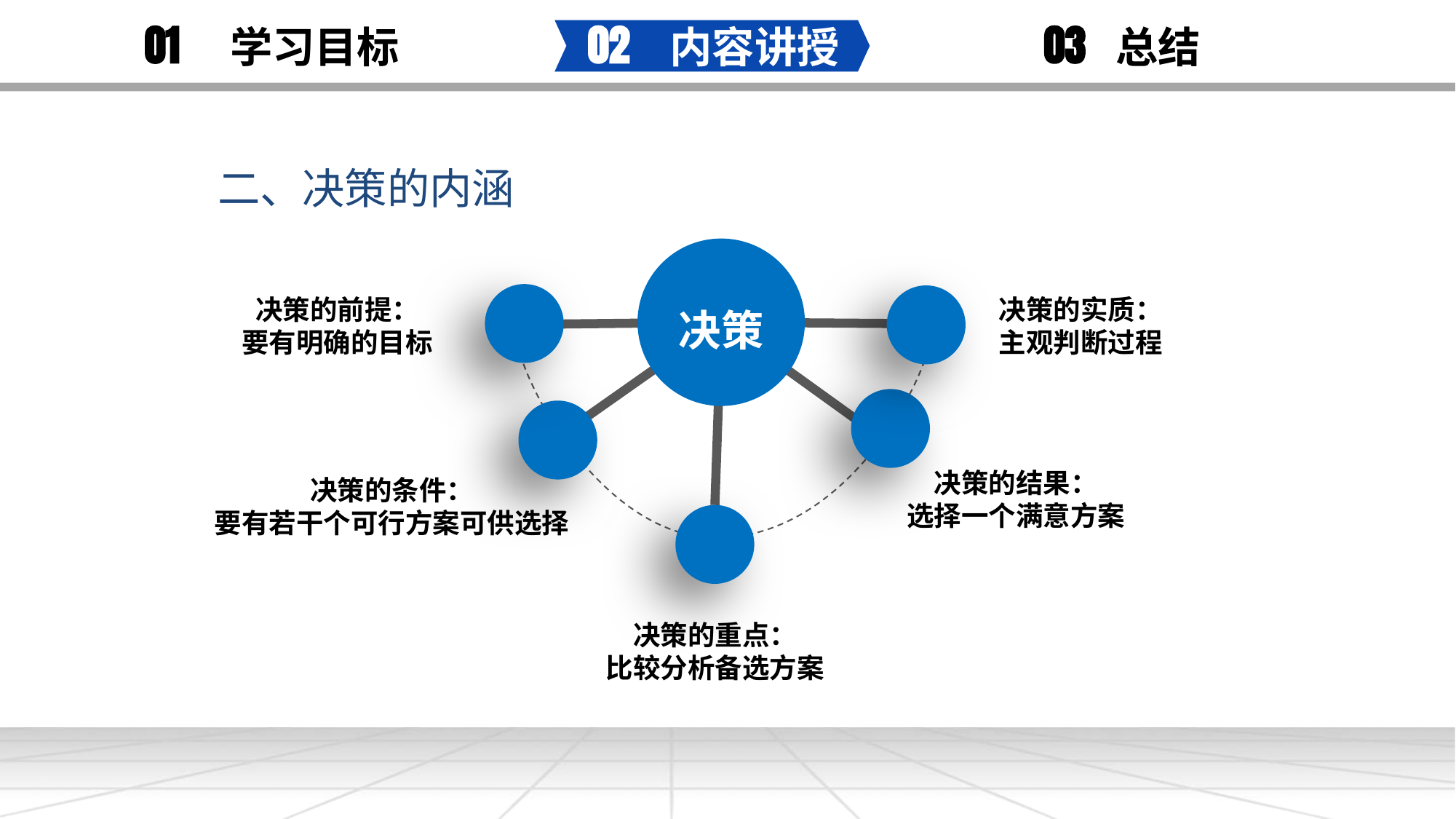

02   内容讲授
03  总结
01    学习目标

明 年 工 作 计 划
二、决策的内涵

决策

决策的实质：
主观判断过程
决策的前提：
要有明确的目标

决策的结果：
选择一个满意方案
决策的条件：
要有若干个可行方案可供选择

决策的重点：
比较分析备选方案